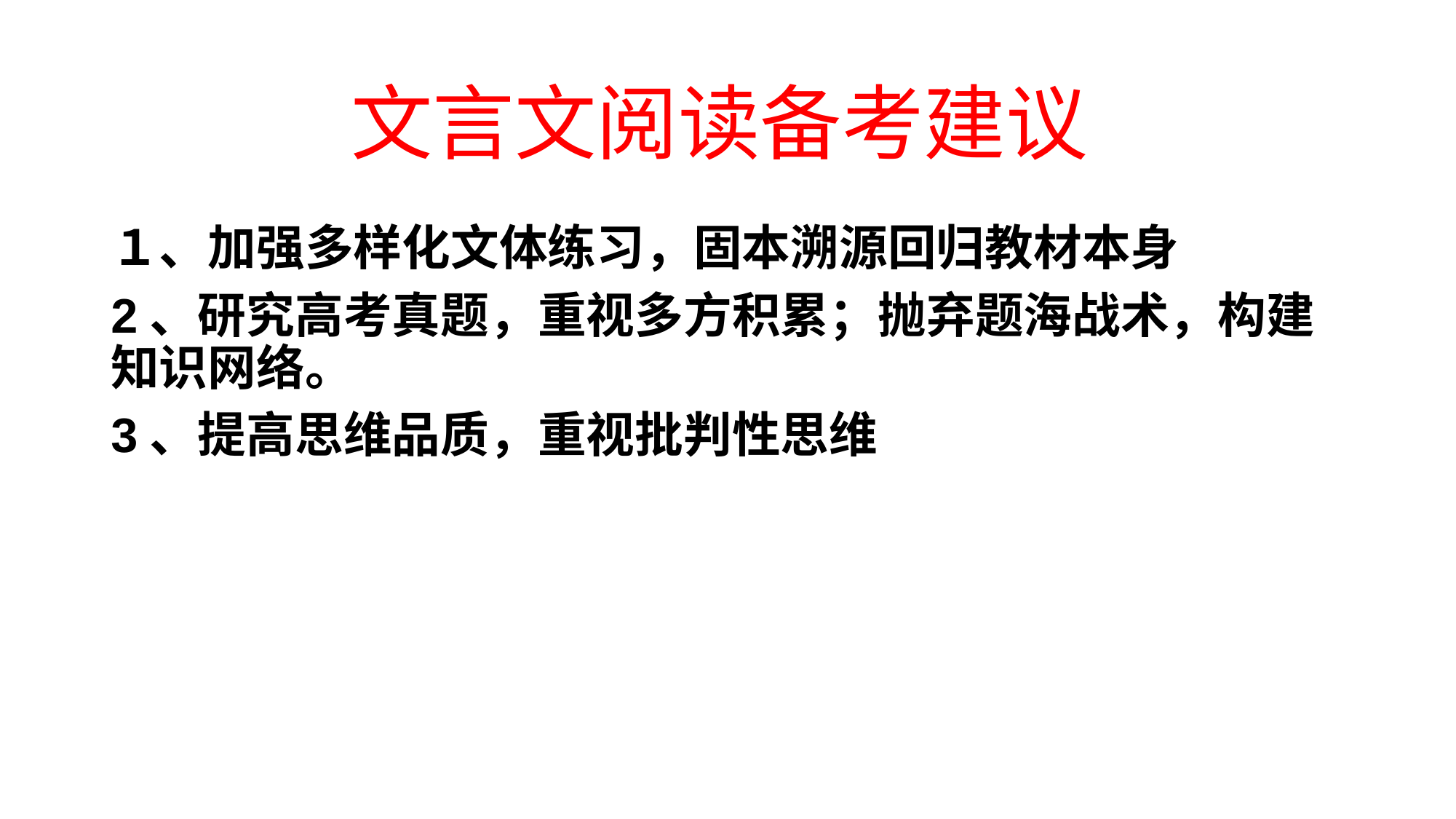

# 文言文阅读备考建议
１、加强多样化文体练习，固本溯源回归教材本身
2、研究高考真题，重视多方积累；抛弃题海战术，构建知识网络。
3、提高思维品质，重视批判性思维